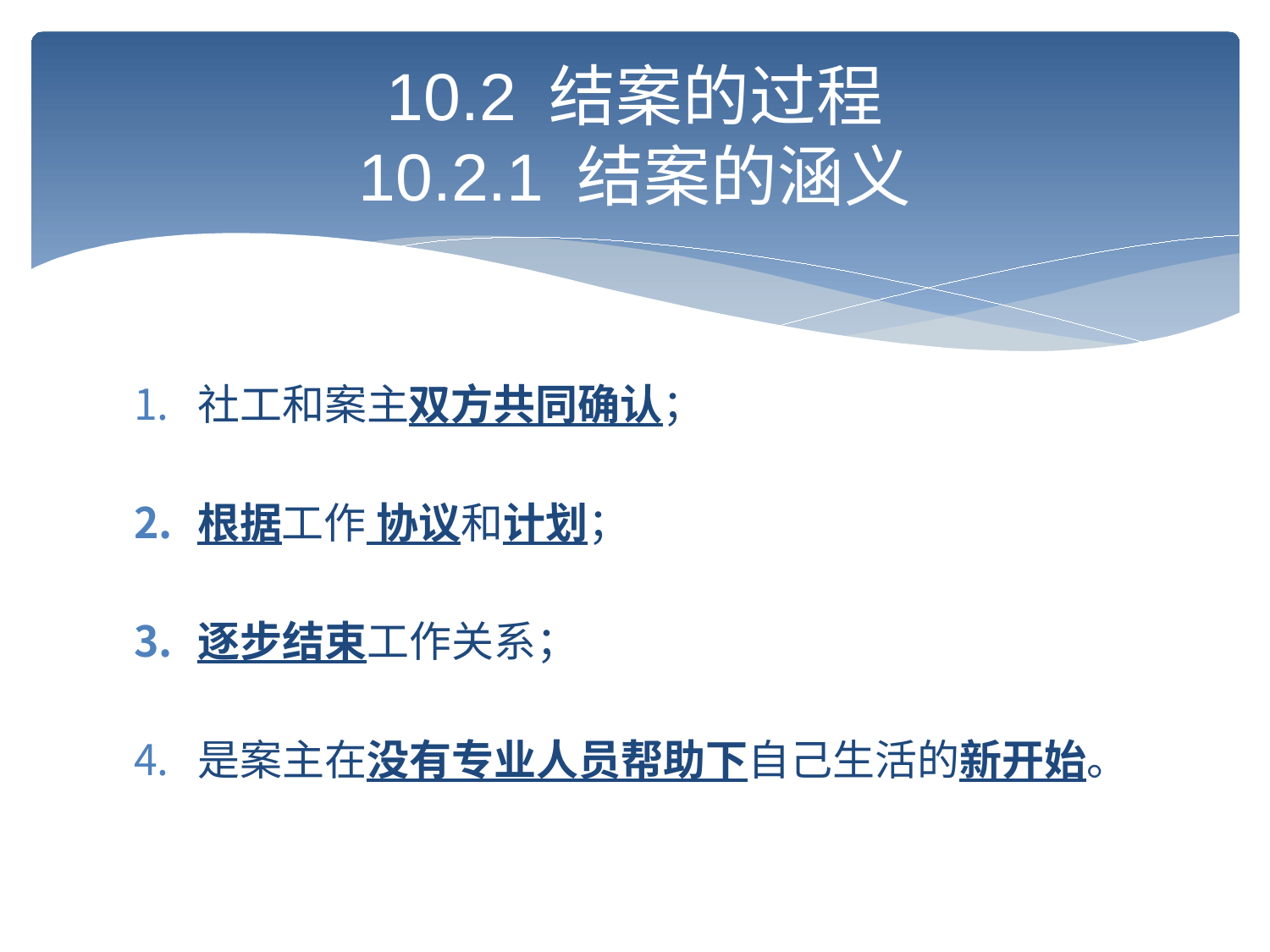

# 10.2 结案的过程 10.2.1 结案的涵义
社工和案主双方共同确认；

根据工作 协议和计划；

逐步结束工作关系；

是案主在没有专业人员帮助下自己生活的新开始。